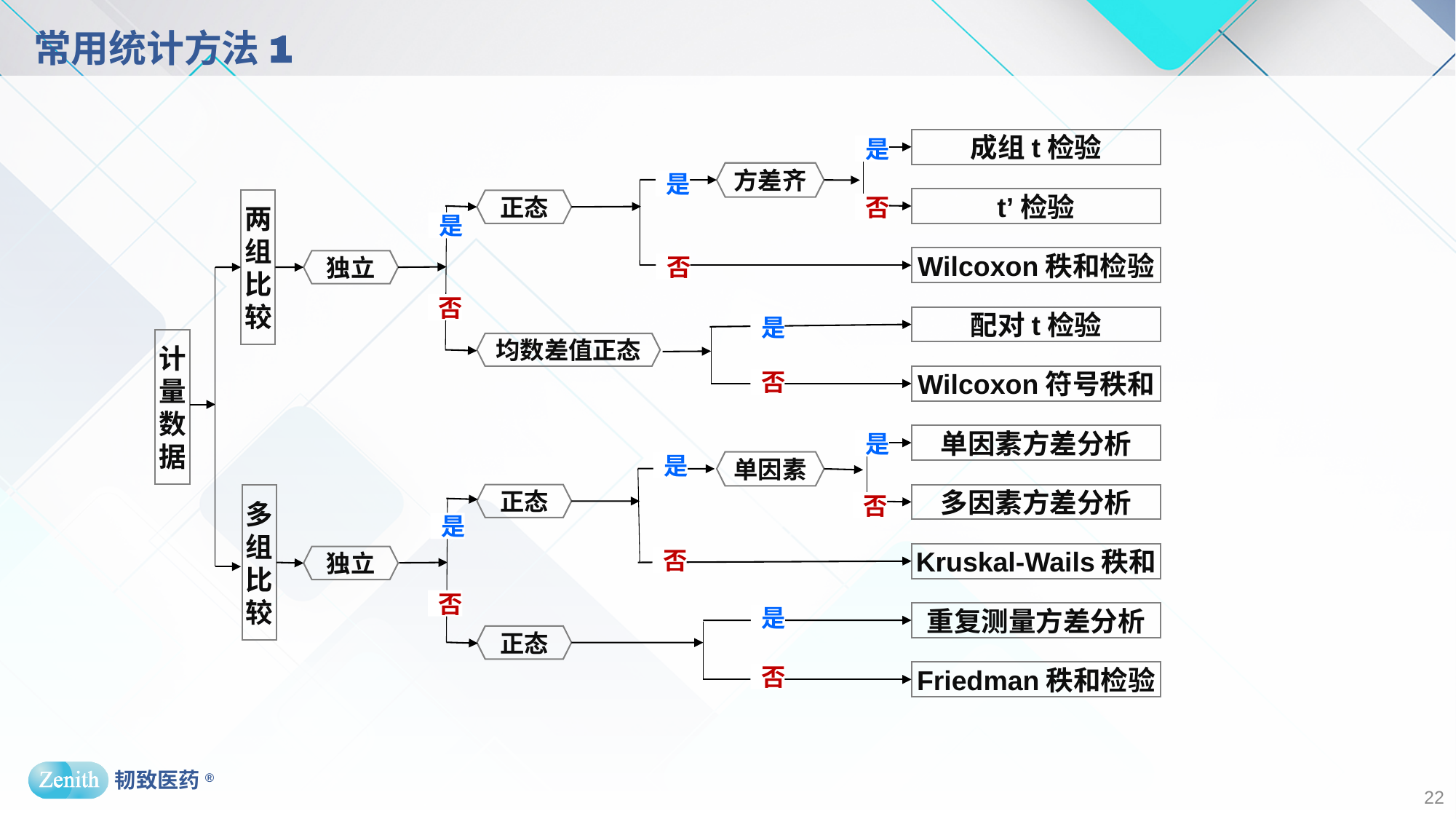

# 常用统计方法1
成组t检验
是
方差齐
是
t’检验
两组比较
正态
否
是
Wilcoxon秩和检验
独立
否
否
配对t检验
是
计量数据
均数差值正态
Wilcoxon符号秩和
否
单因素方差分析
是
单因素
是
正态
多因素方差分析
多组比较
否
是
Kruskal-Wails秩和
独立
否
否
重复测量方差分析
是
正态
Friedman秩和检验
否
22